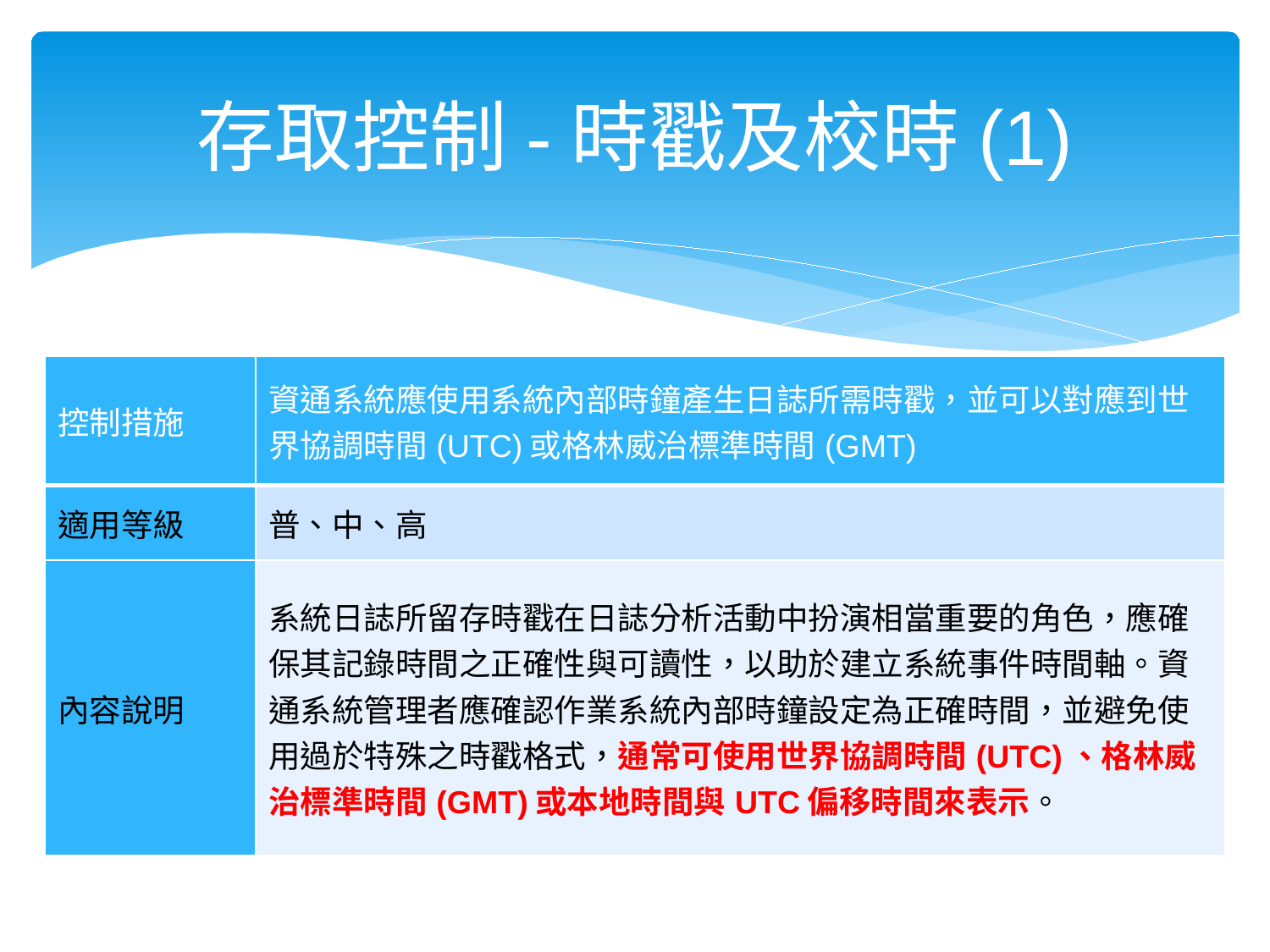

# 存取控制-時戳及校時(1)
| 控制措施 | 資通系統應使用系統內部時鐘產生日誌所需時戳，並可以對應到世界協調時間(UTC)或格林威治標準時間(GMT) |
| --- | --- |
| 適用等級 | 普、中、高 |
| 內容說明 | 系統日誌所留存時戳在日誌分析活動中扮演相當重要的角色，應確保其記錄時間之正確性與可讀性，以助於建立系統事件時間軸。資通系統管理者應確認作業系統內部時鐘設定為正確時間，並避免使用過於特殊之時戳格式，通常可使用世界協調時間(UTC)、格林威治標準時間(GMT)或本地時間與UTC偏移時間來表示。 |